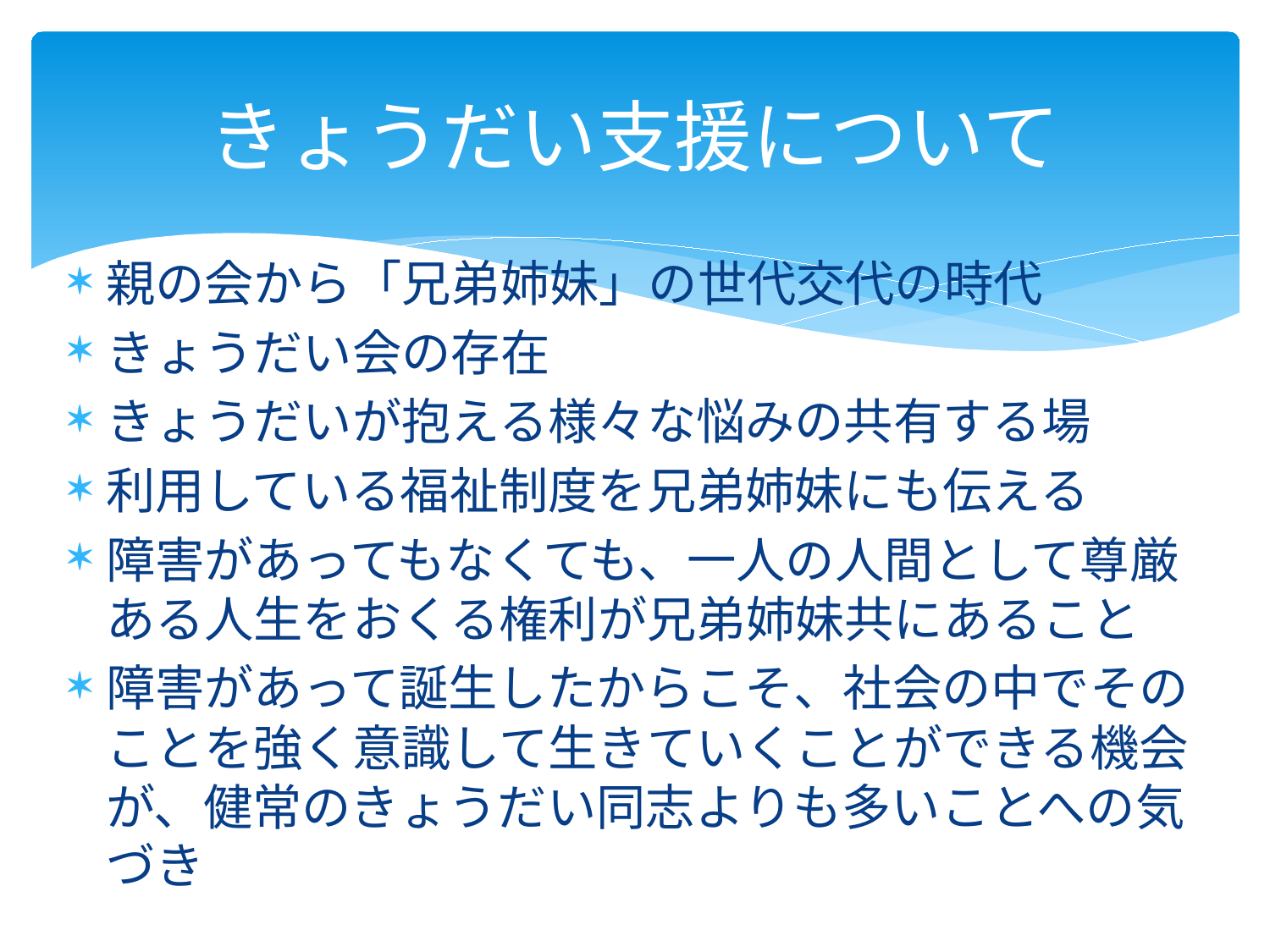

# きょうだい支援について
親の会から「兄弟姉妹」の世代交代の時代
きょうだい会の存在
きょうだいが抱える様々な悩みの共有する場
利用している福祉制度を兄弟姉妹にも伝える
障害があってもなくても、一人の人間として尊厳ある人生をおくる権利が兄弟姉妹共にあること
障害があって誕生したからこそ、社会の中でそのことを強く意識して生きていくことができる機会が、健常のきょうだい同志よりも多いことへの気づき